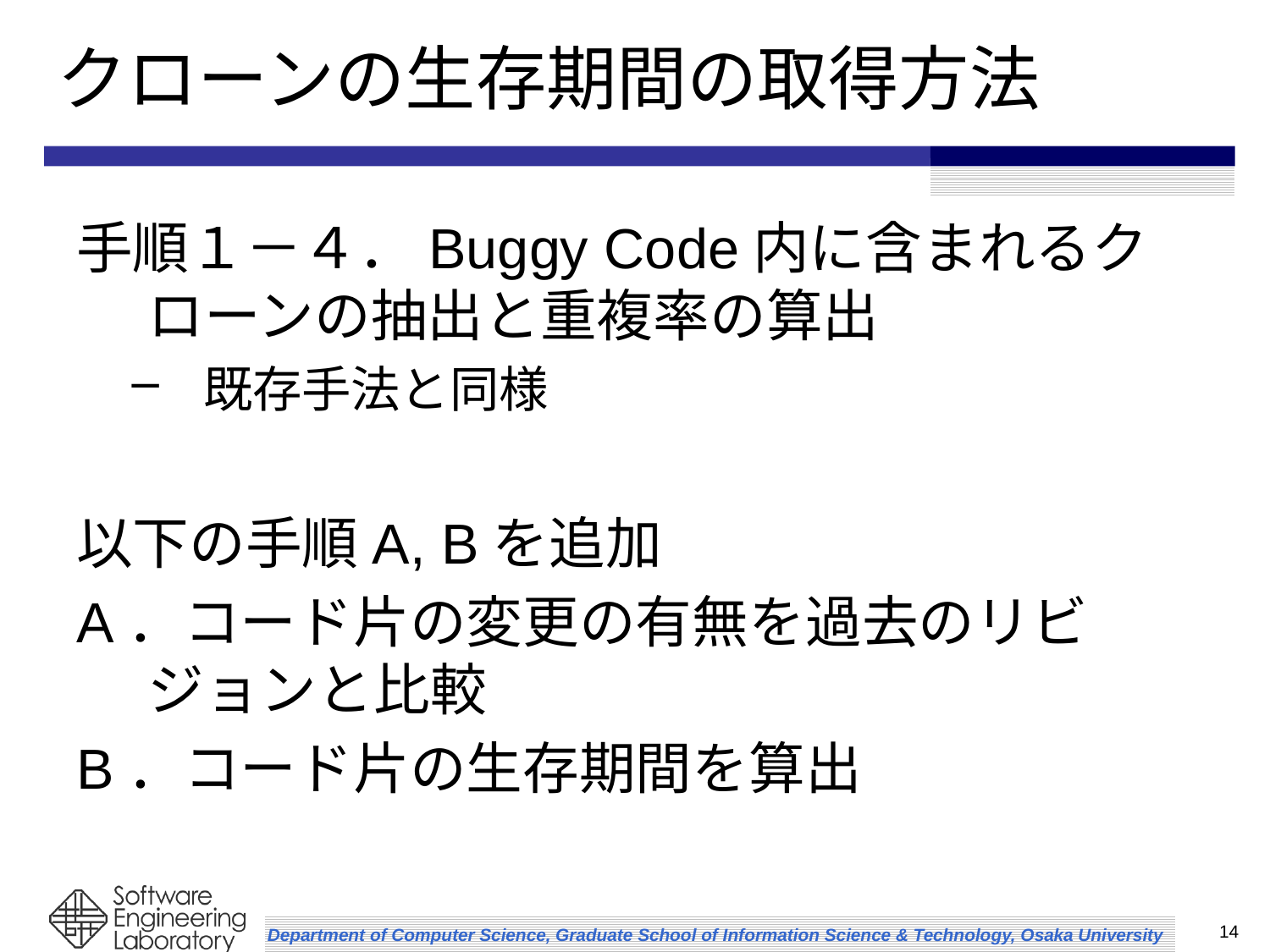

# クローンの生存期間の取得方法
手順１－４．Buggy Code内に含まれるクローンの抽出と重複率の算出
既存手法と同様

以下の手順A, Bを追加
A．コード片の変更の有無を過去のリビジョンと比較
B．コード片の生存期間を算出
14